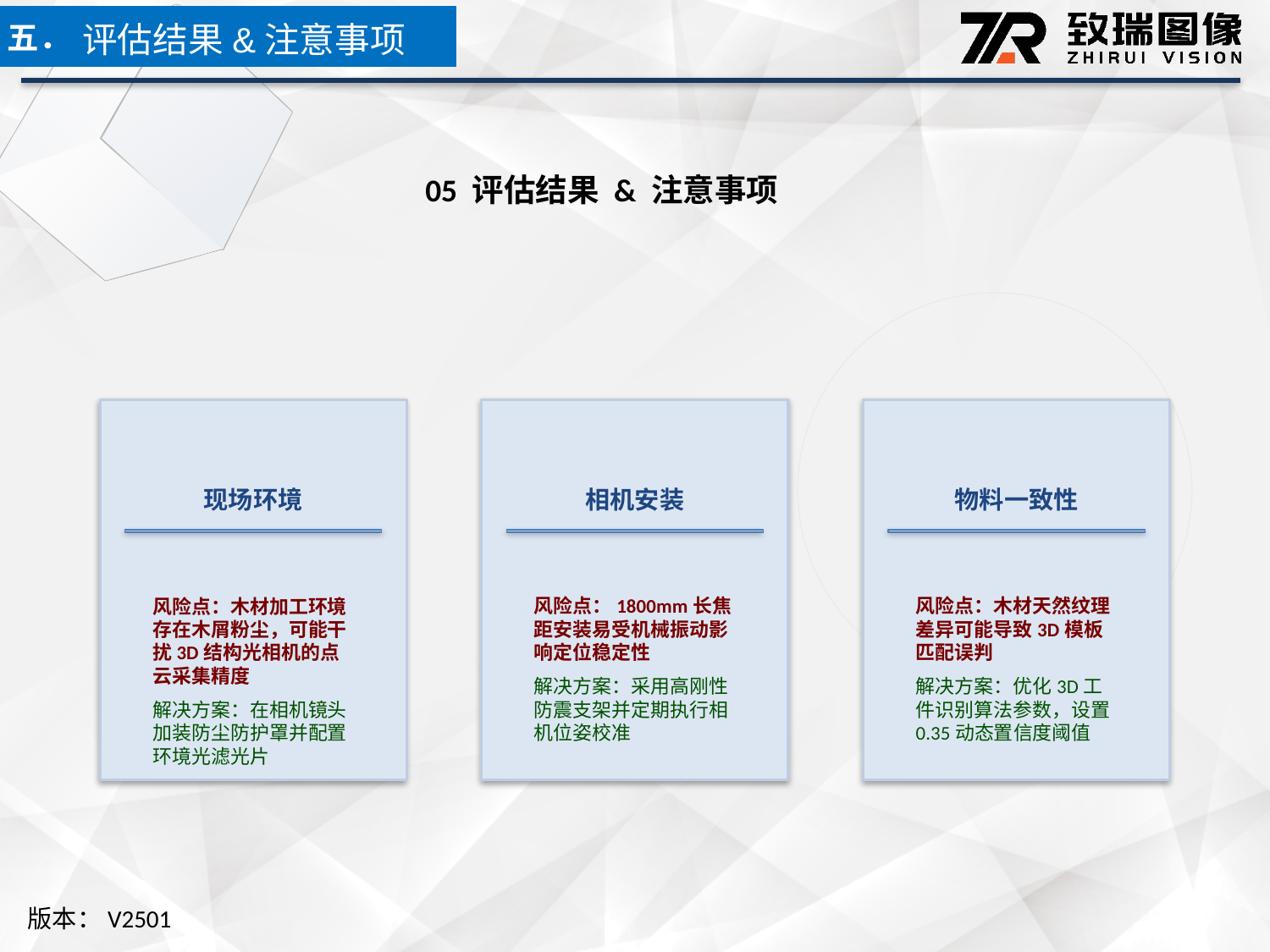

五．
评估结果&注意事项

05 评估结果 & 注意事项

现场环境

相机安装

物料一致性

风险点：木材加工环境存在木屑粉尘，可能干扰3D结构光相机的点云采集精度
解决方案：在相机镜头加装防尘防护罩并配置环境光滤光片

风险点：1800mm长焦距安装易受机械振动影响定位稳定性
解决方案：采用高刚性防震支架并定期执行相机位姿校准

风险点：木材天然纹理差异可能导致3D模板匹配误判
解决方案：优化3D工件识别算法参数，设置0.35动态置信度阈值